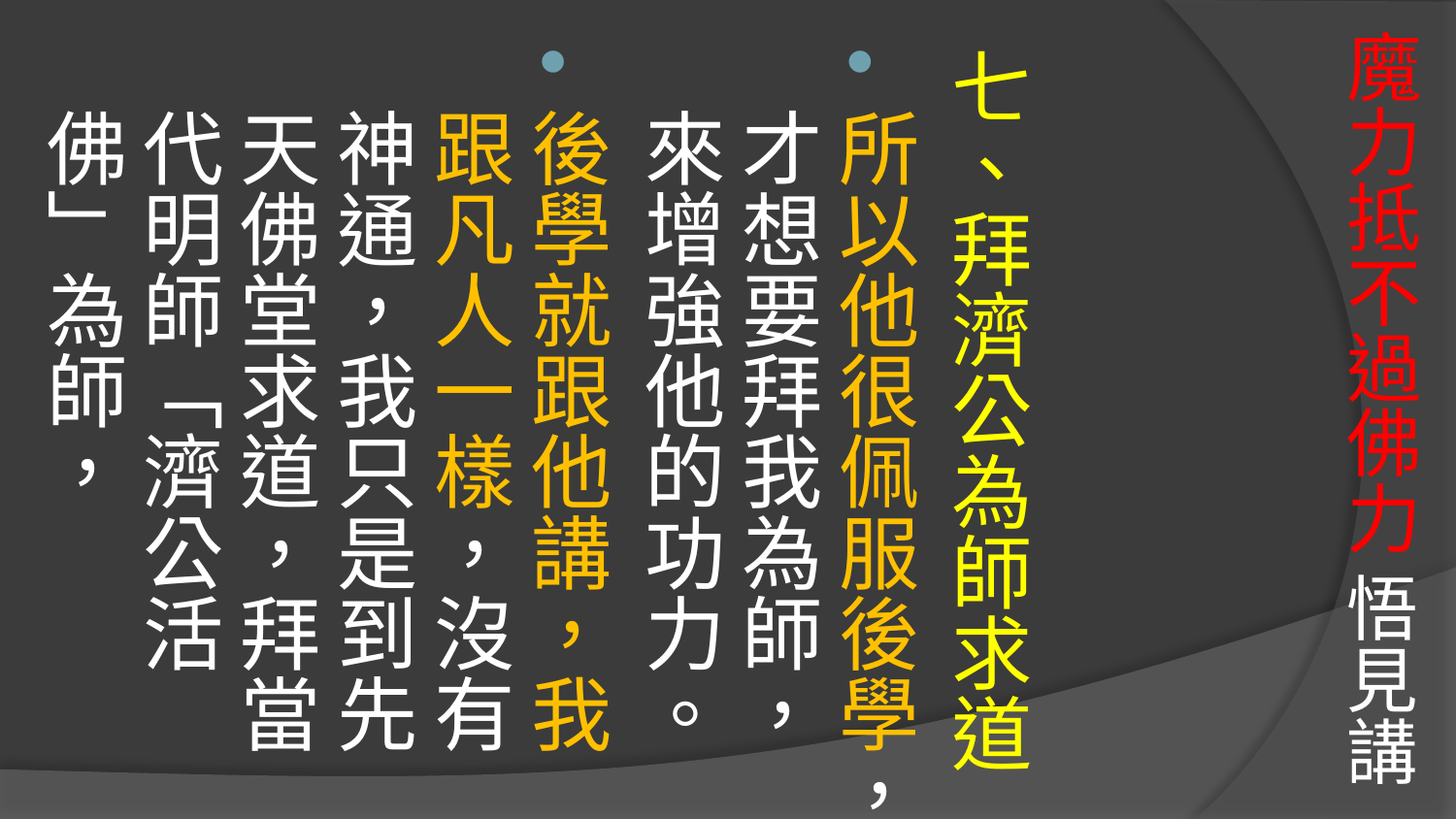

# 魔力抵不過佛力 悟見講
七、拜濟公為師求道
所以他很佩服後學，才想要拜我為師，來增強他的功力。
後學就跟他講，我跟凡人一樣，沒有神通，我只是到先天佛堂求道，拜當代明師「濟公活佛」為師，